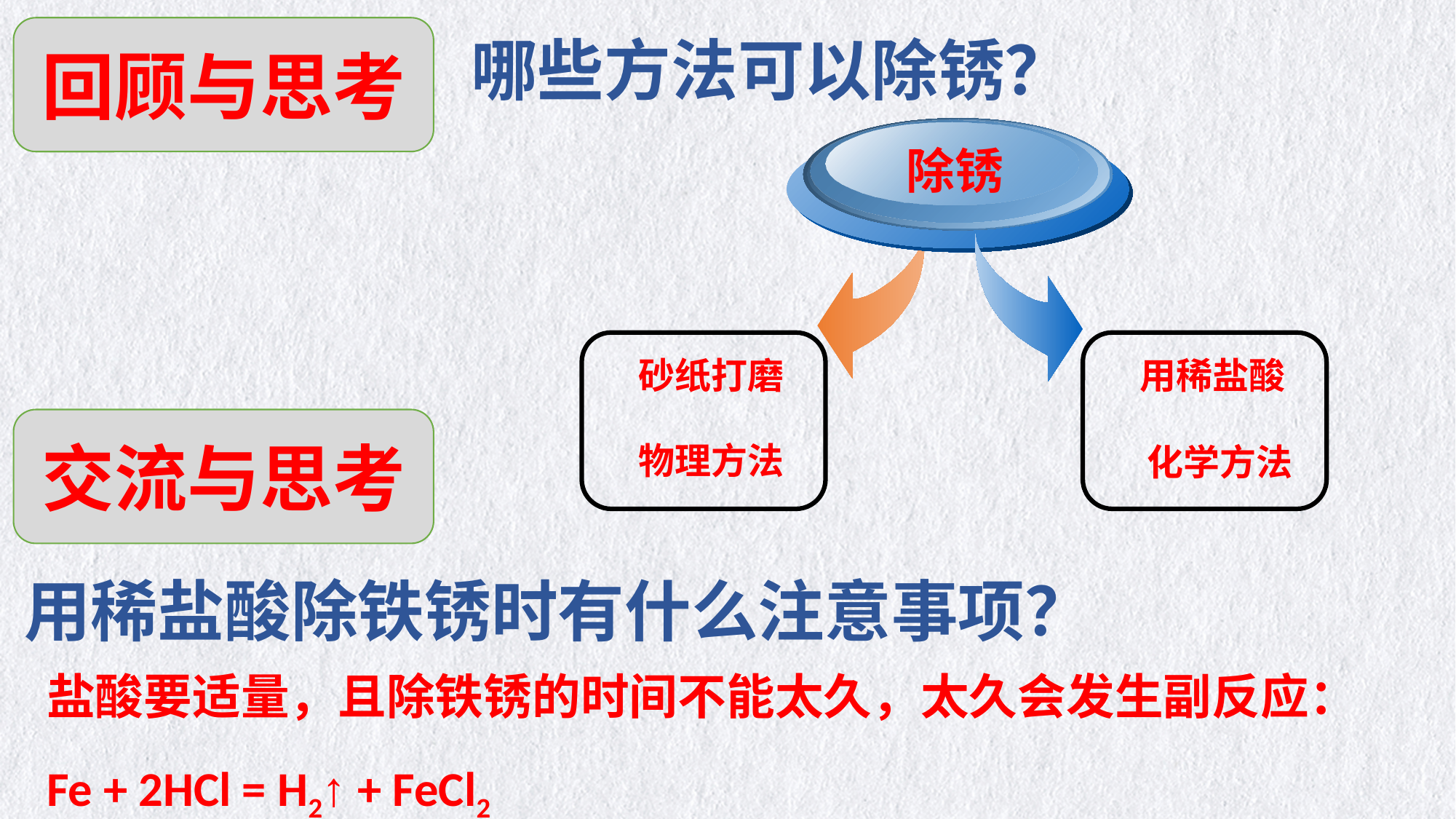

回顾与思考
哪些方法可以除锈？

除锈

用稀盐酸

砂纸打磨
交流与思考
物理方法
化学方法
用稀盐酸除铁锈时有什么注意事项？
盐酸要适量，且除铁锈的时间不能太久，太久会发生副反应：
Fe + 2HCl = H2↑ + FeCl2